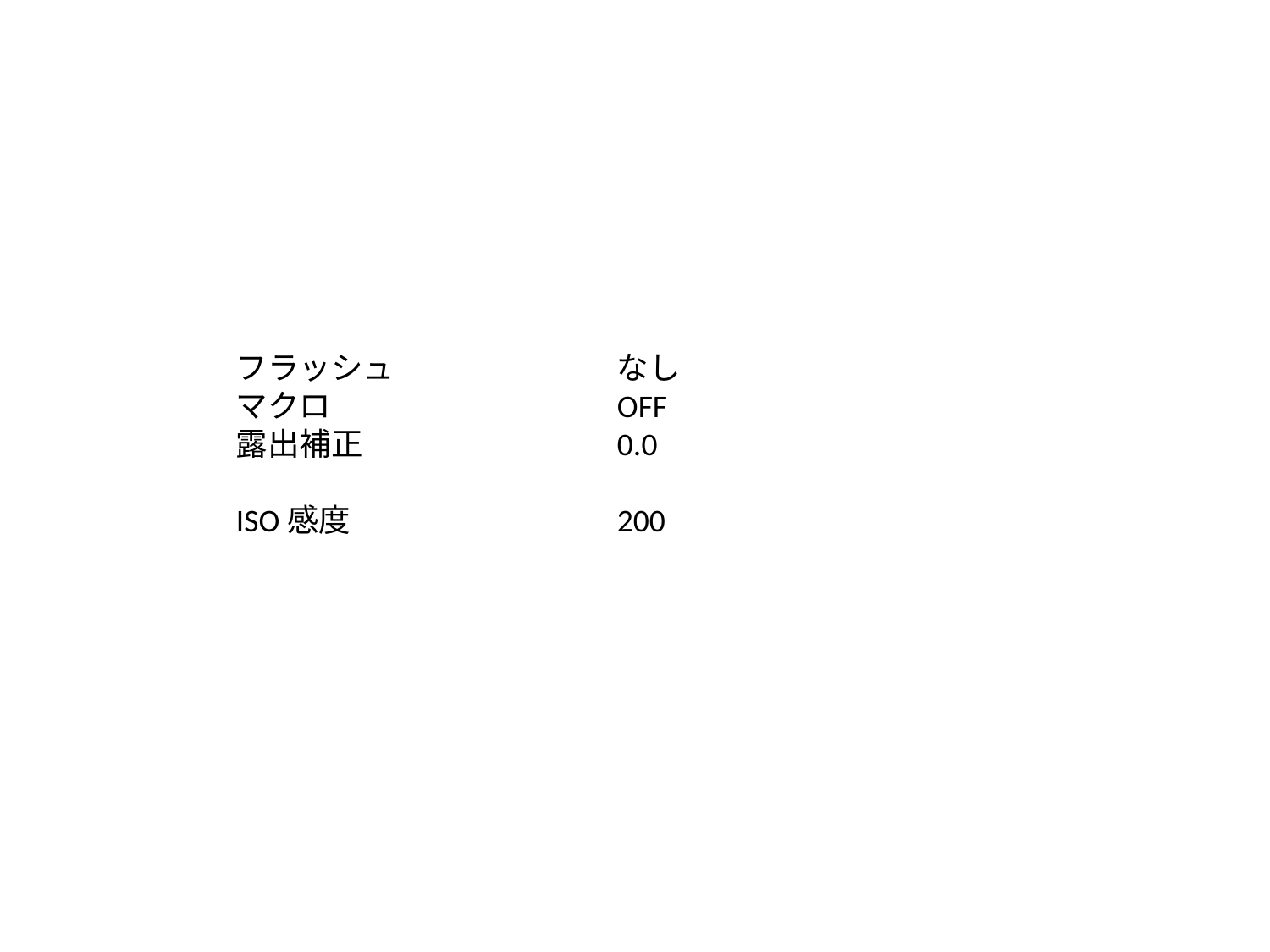

フラッシュ		なし
マクロ			OFF
露出補正		0.0

ISO感度			200